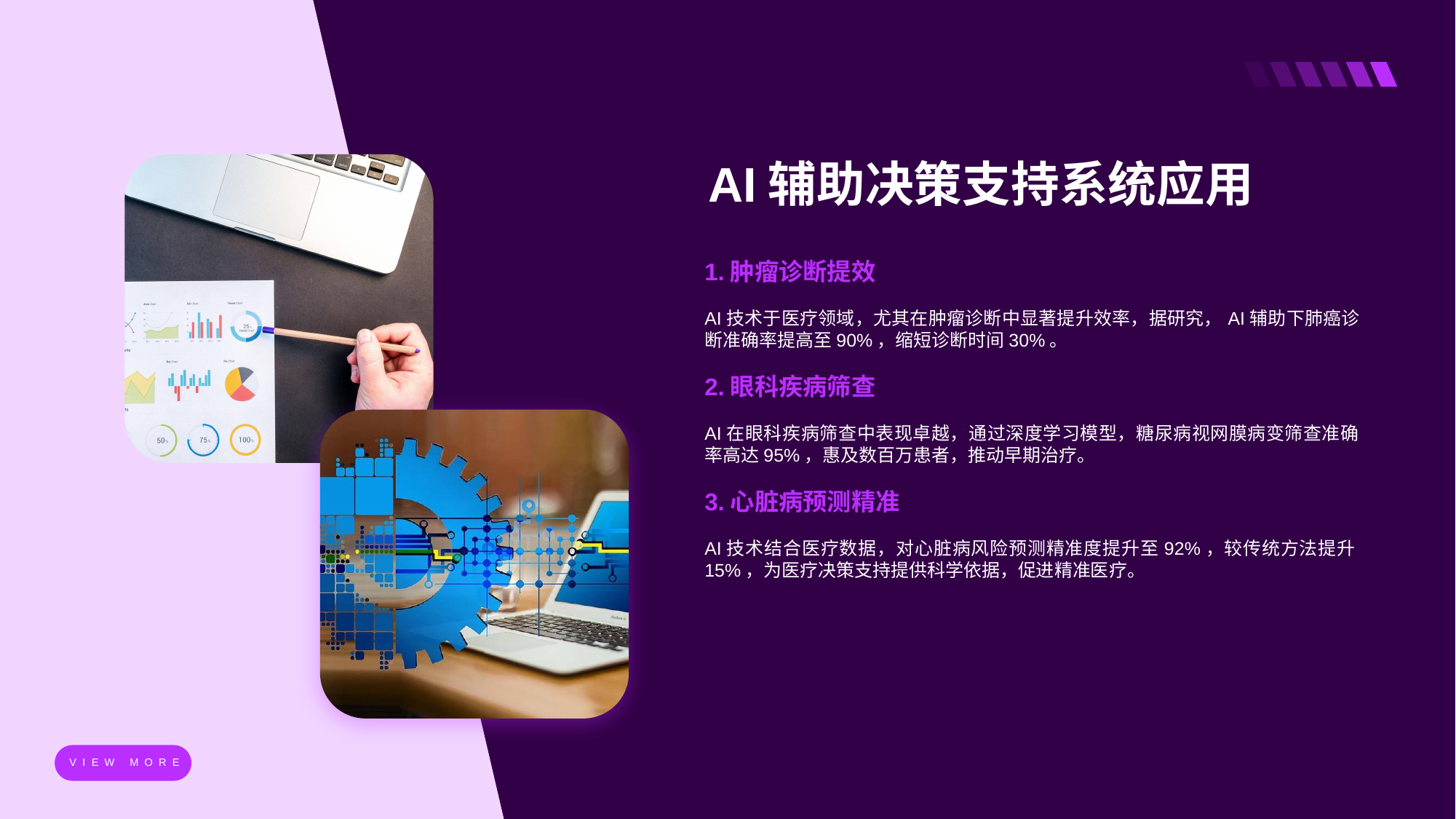

AI辅助决策支持系统应用

1.肿瘤诊断提效
AI技术于医疗领域，尤其在肿瘤诊断中显著提升效率，据研究，AI辅助下肺癌诊断准确率提高至90%，缩短诊断时间30%。
2.眼科疾病筛查
AI在眼科疾病筛查中表现卓越，通过深度学习模型，糖尿病视网膜病变筛查准确率高达95%，惠及数百万患者，推动早期治疗。
3.心脏病预测精准
AI技术结合医疗数据，对心脏病风险预测精准度提升至92%，较传统方法提升15%，为医疗决策支持提供科学依据，促进精准医疗。

VIEW MORE